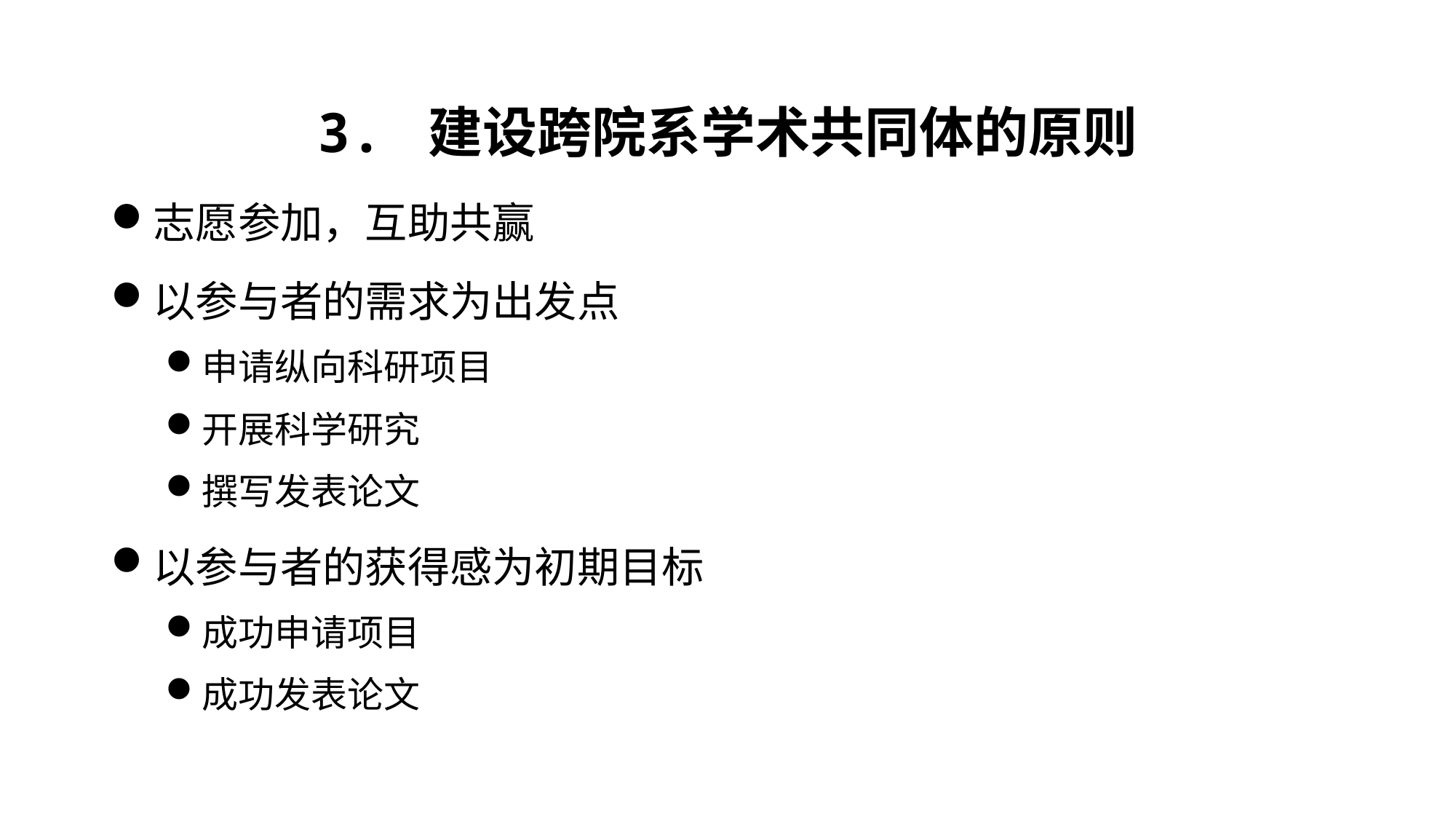

# 3. 建设跨院系学术共同体的原则
志愿参加，互助共赢
以参与者的需求为出发点
申请纵向科研项目
开展科学研究
撰写发表论文
以参与者的获得感为初期目标
成功申请项目
成功发表论文